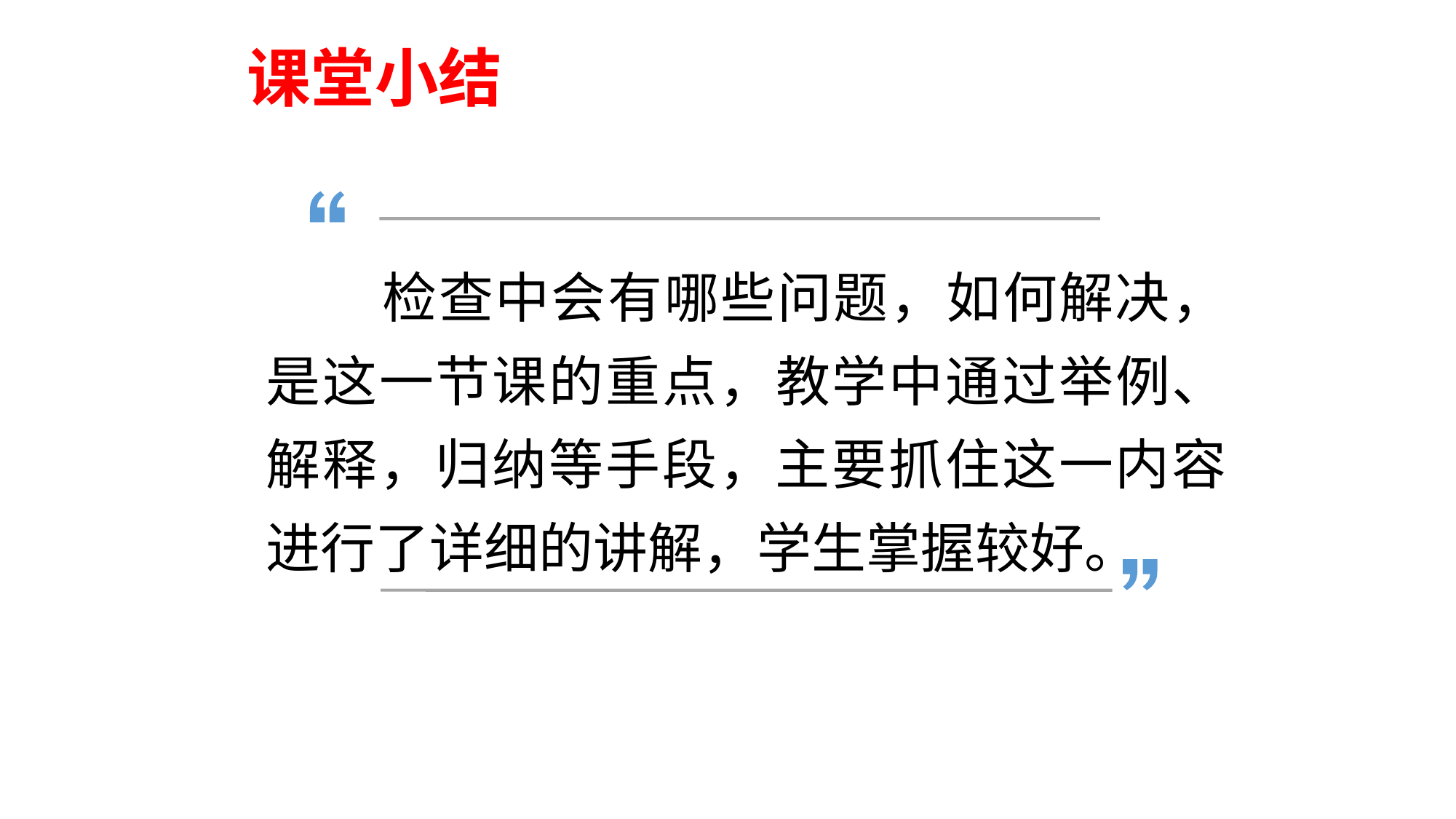

课堂小结

       检查中会有哪些问题，如何解决，是这一节课的重点，教学中通过举例、解释，归纳等手段，主要抓住这一内容进行了详细的讲解，学生掌握较好。